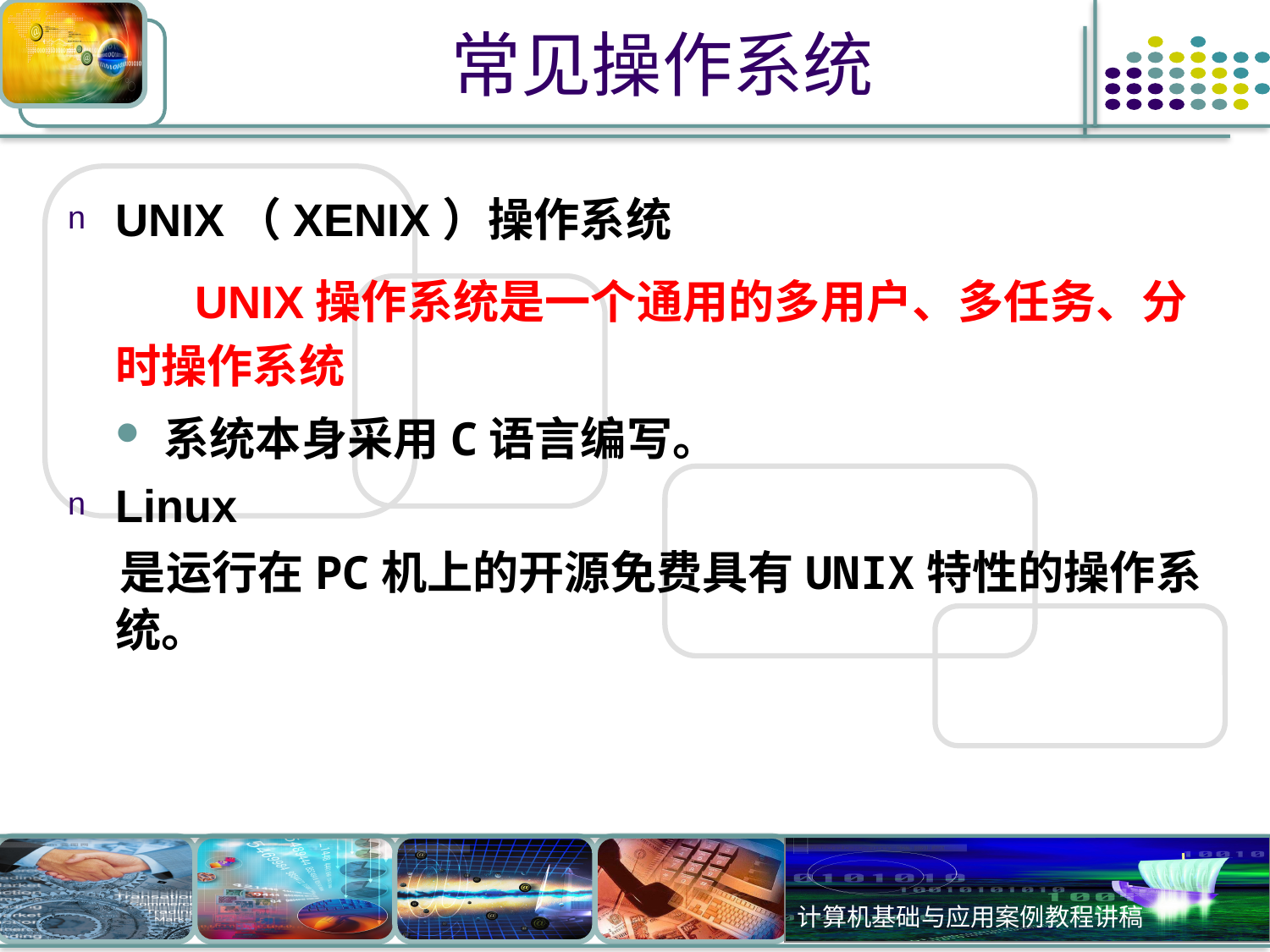

# 常见操作系统
UNIX（XENIX）操作系统
    UNIX操作系统是一个通用的多用户、多任务、分时操作系统
系统本身采用C语言编写。
Linux
    是运行在PC机上的开源免费具有UNIX特性的操作系统。